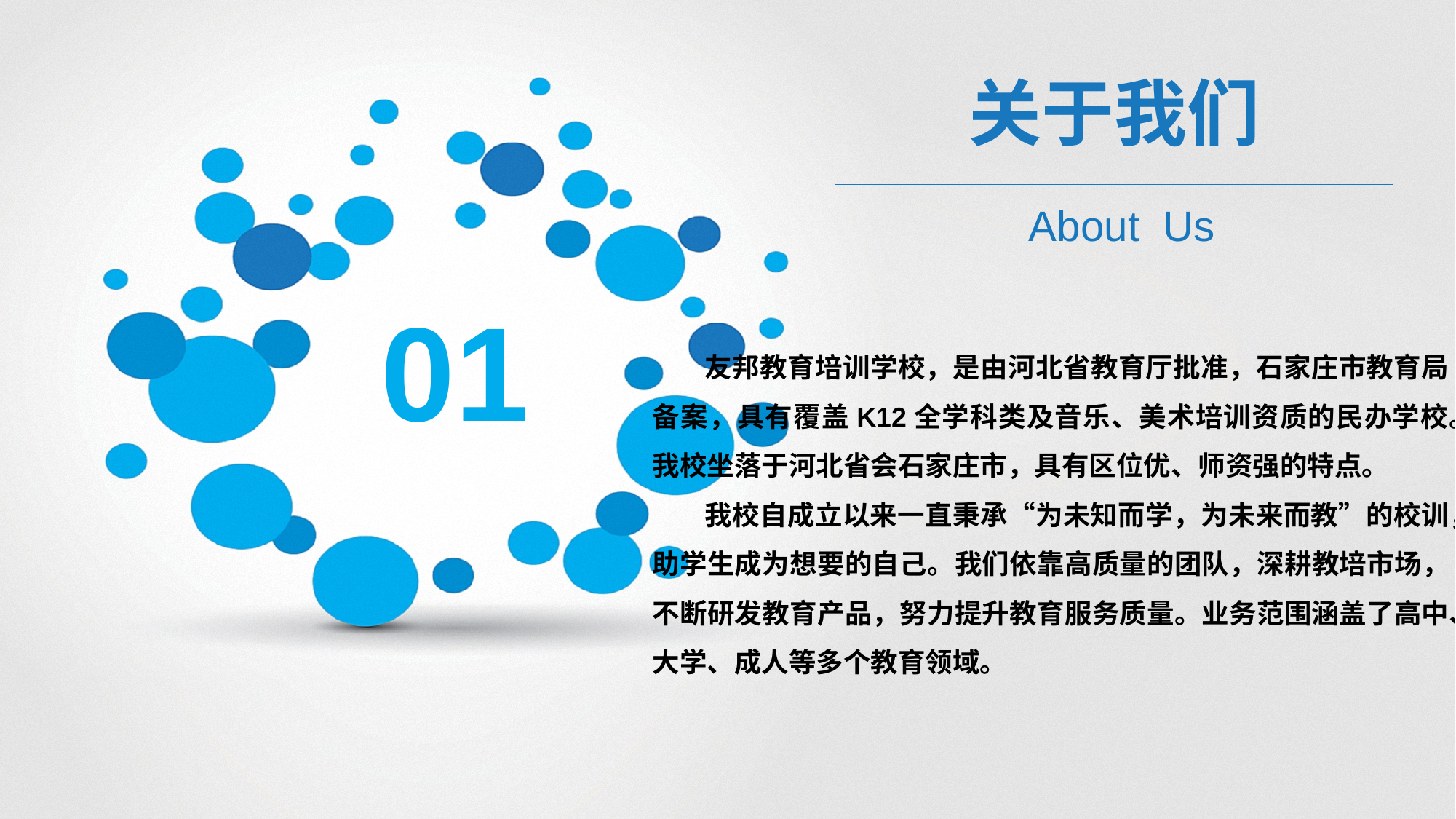

关于我们
About  Us
01
       友邦教育培训学校，是由河北省教育厅批准，石家庄市教育局备案，具有覆盖K12全学科类及音乐、美术培训资质的民办学校。我校坐落于河北省会石家庄市，具有区位优、师资强的特点。
       我校自成立以来一直秉承“为未知而学，为未来而教”的校训，助学生成为想要的自己。我们依靠高质量的团队，深耕教培市场，不断研发教育产品，努力提升教育服务质量。业务范围涵盖了高中、大学、成人等多个教育领域。